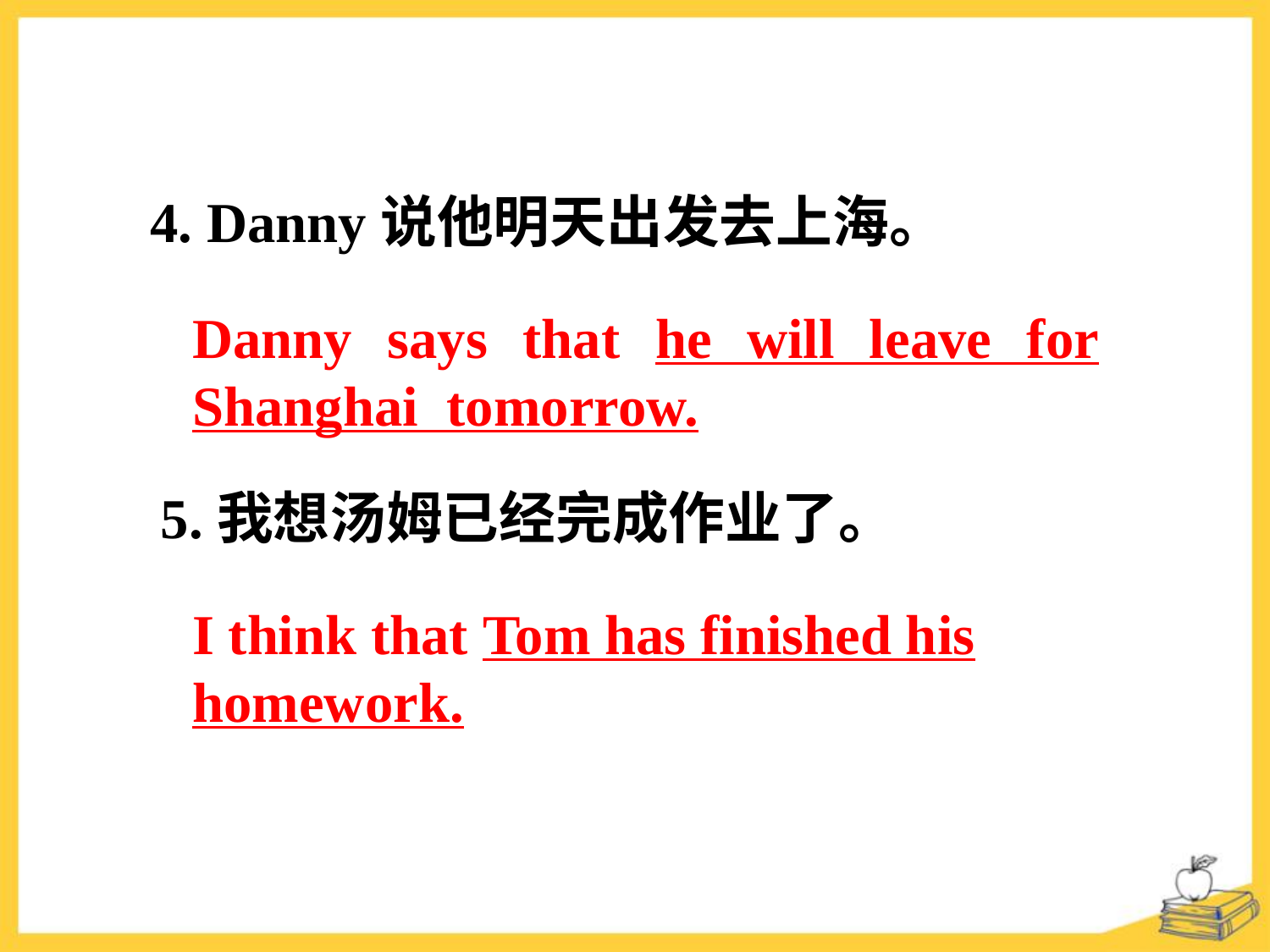

4. Danny说他明天出发去上海。
Danny says that he will leave for Shanghai  tomorrow.
5.我想汤姆已经完成作业了。
I think that Tom has finished his homework.